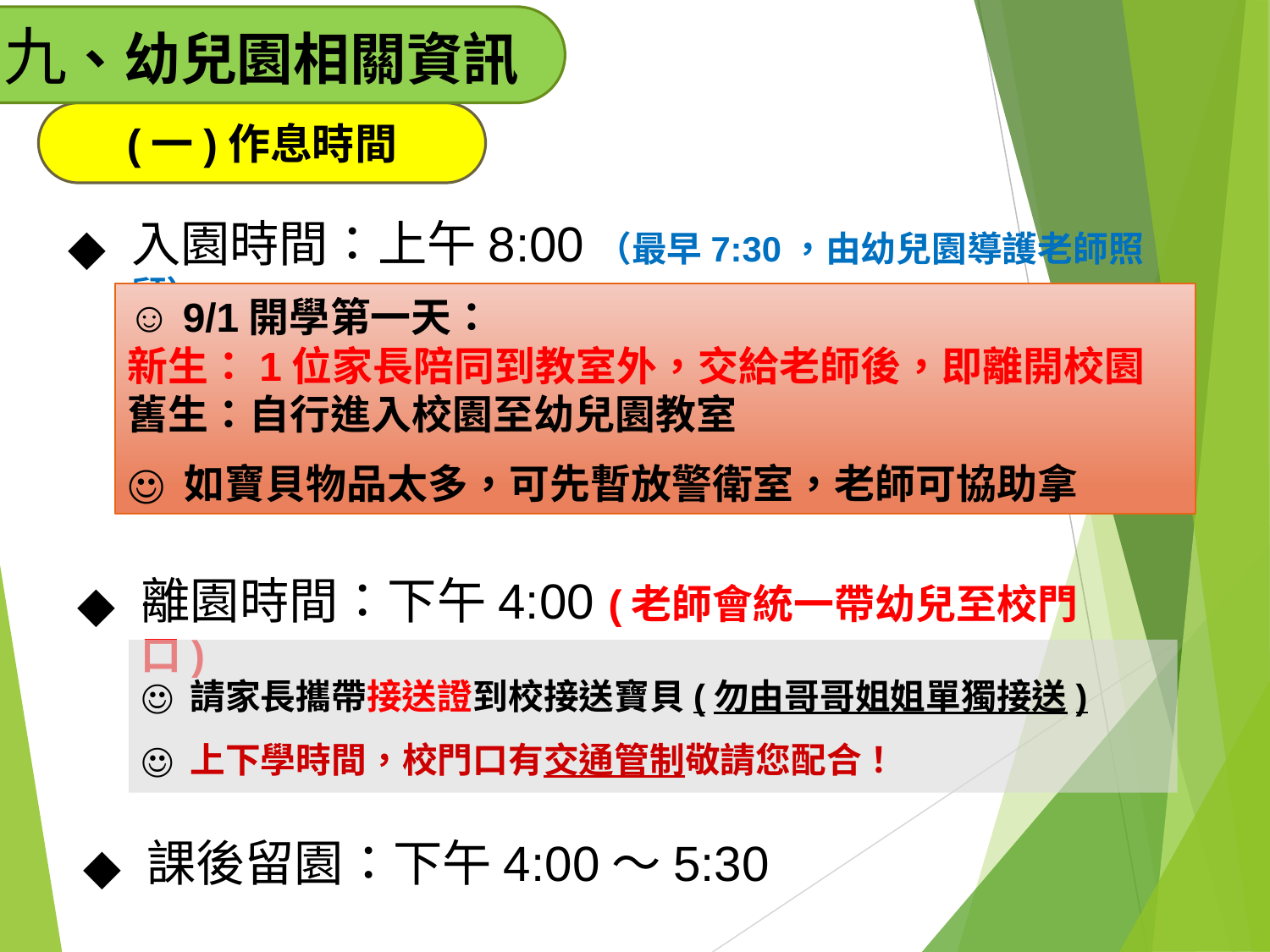

九、幼兒園相關資訊
(一)作息時間
入園時間：上午8:00（最早7:30，由幼兒園導護老師照顧）
☺ 9/1開學第一天：
新生：1位家長陪同到教室外，交給老師後，即離開校園
舊生：自行進入校園至幼兒園教室

☺ 如寶貝物品太多，可先暫放警衛室，老師可協助拿
離園時間：下午4:00 (老師會統一帶幼兒至校門口)

☺ 請家長攜帶接送證到校接送寶貝(勿由哥哥姐姐單獨接送)
☺ 上下學時間，校門口有交通管制敬請您配合！

課後留園：下午4:00～5:30